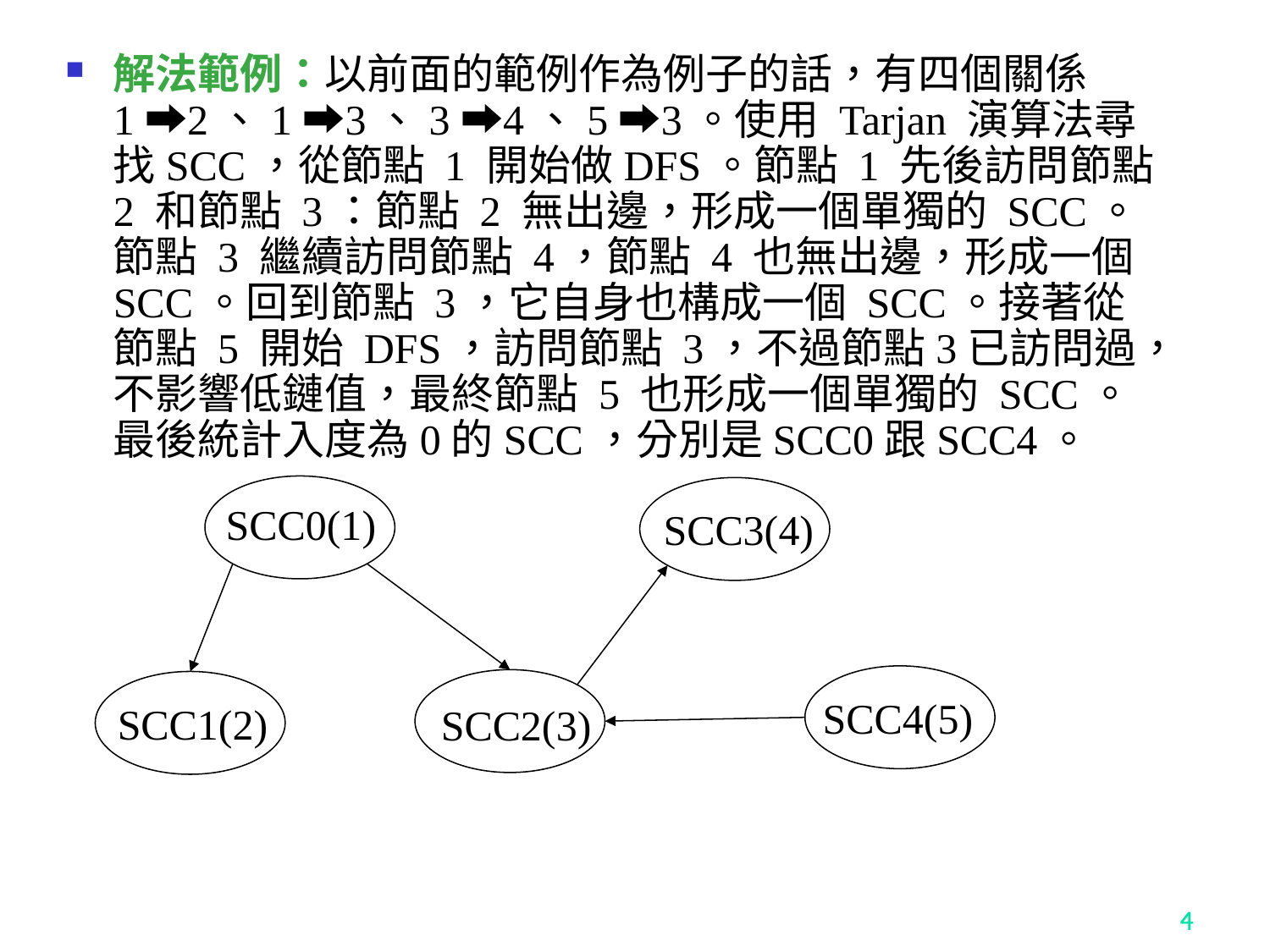

解法範例：以前面的範例作為例子的話，有四個關係      1 ⮕2、1 ⮕3、3 ⮕4、5 ⮕3。使用 Tarjan 演算法尋找SCC，從節點 1 開始做DFS。節點 1 先後訪問節點 2 和節點 3：節點 2 無出邊，形成一個單獨的 SCC。節點 3 繼續訪問節點 4，節點 4 也無出邊，形成一個 SCC。回到節點 3，它自身也構成一個 SCC。接著從節點 5 開始 DFS，訪問節點 3，不過節點3已訪問過，不影響低鏈值，最終節點 5 也形成一個單獨的 SCC。最後統計入度為0的SCC，分別是SCC0跟SCC4。

SCC0(1)
SCC3(4)

SCC4(5)
SCC1(2)
SCC2(3)
4